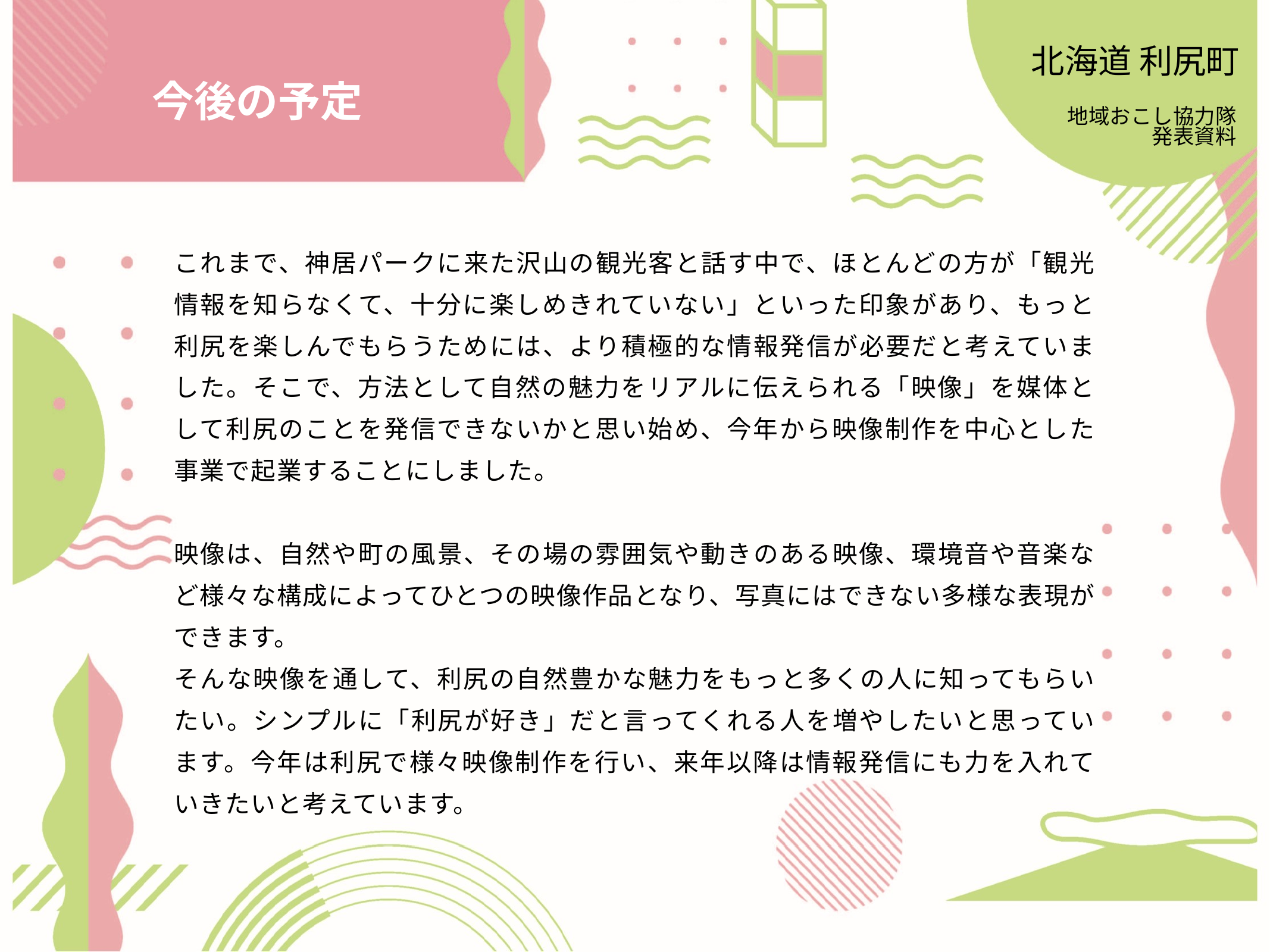

北海道 利尻町
今後の予定
地域おこし協力隊
発表資料
これまで、神居パークに来た沢山の観光客と話す中で、ほとんどの方が「観光情報を知らなくて、十分に楽しめきれていない」といった印象があり、もっと利尻を楽しんでもらうためには、より積極的な情報発信が必要だと考えていました。そこで、方法として自然の魅力をリアルに伝えられる「映像」を媒体として利尻のことを発信できないかと思い始め、今年から映像制作を中心とした事業で起業することにしました。

映像は、自然や町の風景、その場の雰囲気や動きのある映像、環境音や音楽など様々な構成によってひとつの映像作品となり、写真にはできない多様な表現ができます。
そんな映像を通して、利尻の自然豊かな魅力をもっと多くの人に知ってもらいたい。シンプルに「利尻が好き」だと言ってくれる人を増やしたいと思っています。今年は利尻で様々映像制作を行い、来年以降は情報発信にも力を入れていきたいと考えています。